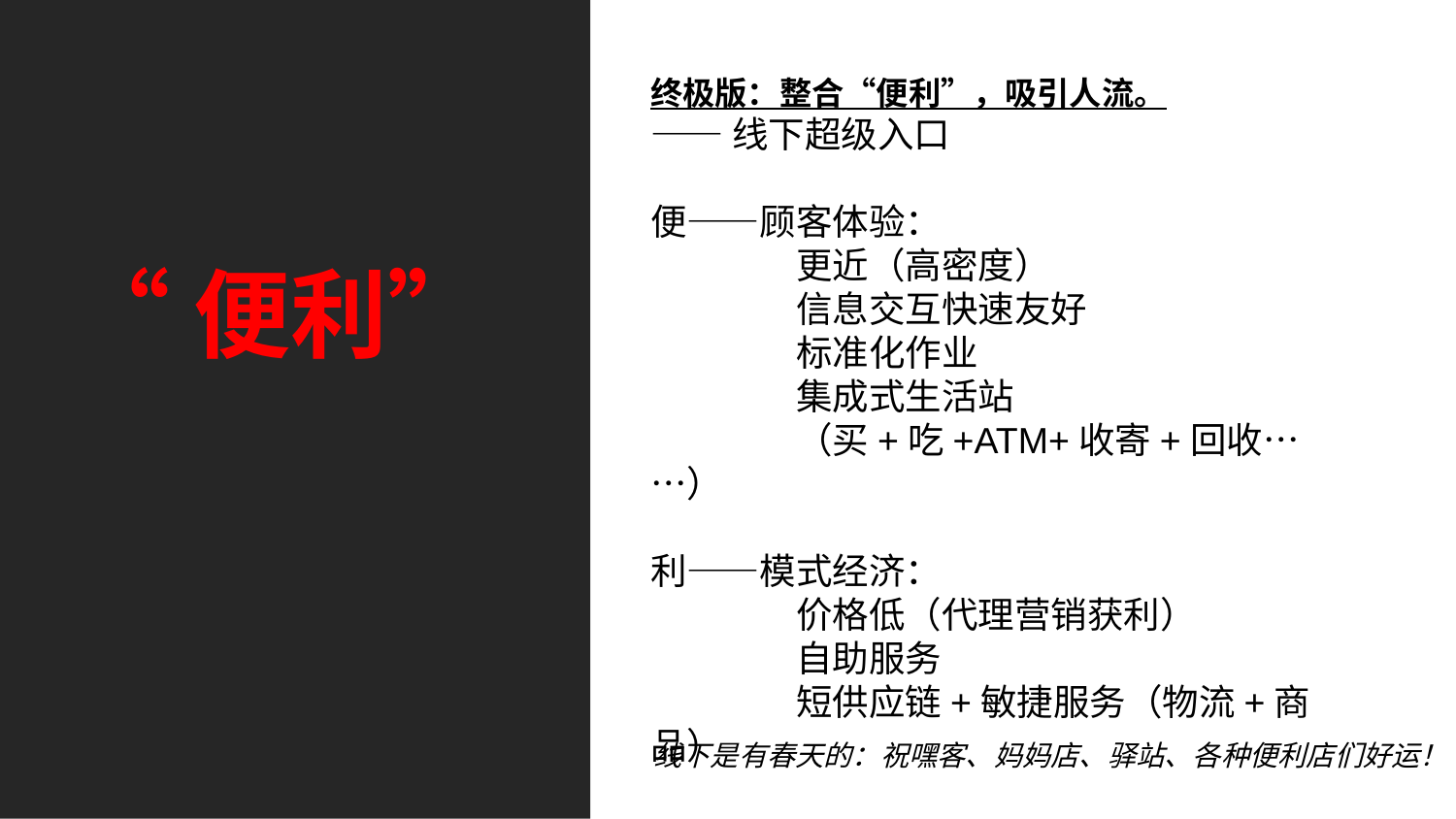

终极版：整合“便利”，吸引人流。
——线下超级入口

便——顾客体验：
	更近（高密度）
	信息交互快速友好
	标准化作业
	集成式生活站
	（买+吃+ATM+收寄+回收……）

利——模式经济：
	价格低（代理营销获利）
	自助服务
	短供应链+敏捷服务（物流+商品）
“便利”
线下是有春天的：祝嘿客、妈妈店、驿站、各种便利店们好运！